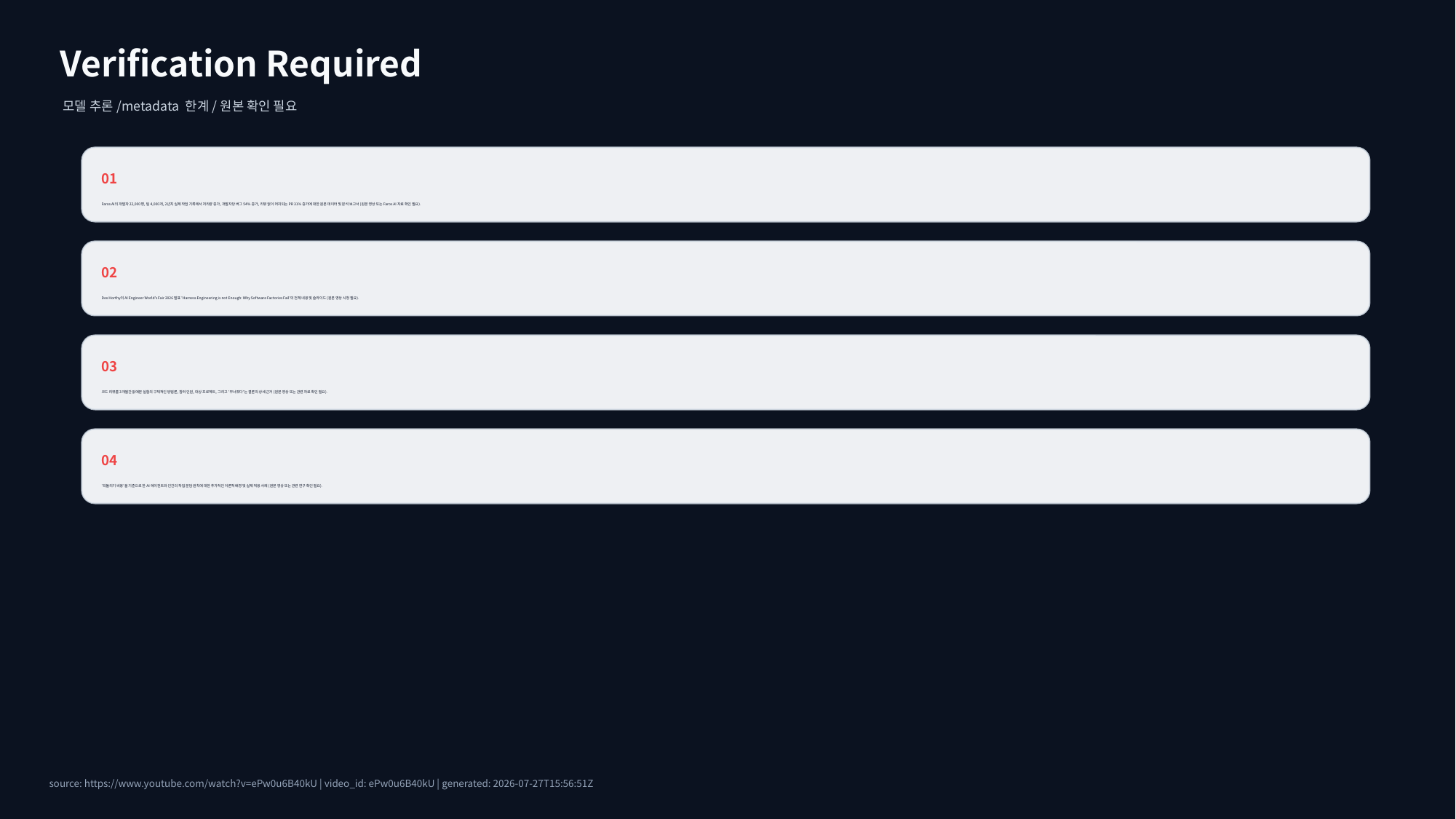

Verification Required
모델 추론/metadata 한계/원본 확인 필요

01
Faros AI의 개발자 22,000명, 팀 4,000개, 2년치 실제 작업 기록에서 처리량 증가, 개발자당 버그 54% 증가, 리뷰 없이 머지되는 PR 31% 증가에 대한 원본 데이터 및 분석 보고서 (원본 영상 또는 Faros AI 자료 확인 필요).

02
Dex Horthy의 AI Engineer World's Fair 2026 발표 'Harness Engineering is not Enough: Why Software Factories Fail'의 전체 내용 및 슬라이드 (원본 영상 시청 필요).

03
코드 리뷰를 3개월간 없애본 실험의 구체적인 방법론, 참여 인원, 대상 프로젝트, 그리고 '무너졌다'는 결론의 상세 근거 (원본 영상 또는 관련 자료 확인 필요).

04
'되돌리기 비용'을 기준으로 한 AI 에이전트와 인간의 작업 분담 원칙에 대한 추가적인 이론적 배경 및 실제 적용 사례 (원본 영상 또는 관련 연구 확인 필요).
source: https://www.youtube.com/watch?v=ePw0u6B40kU | video_id: ePw0u6B40kU | generated: 2026-07-27T15:56:51Z